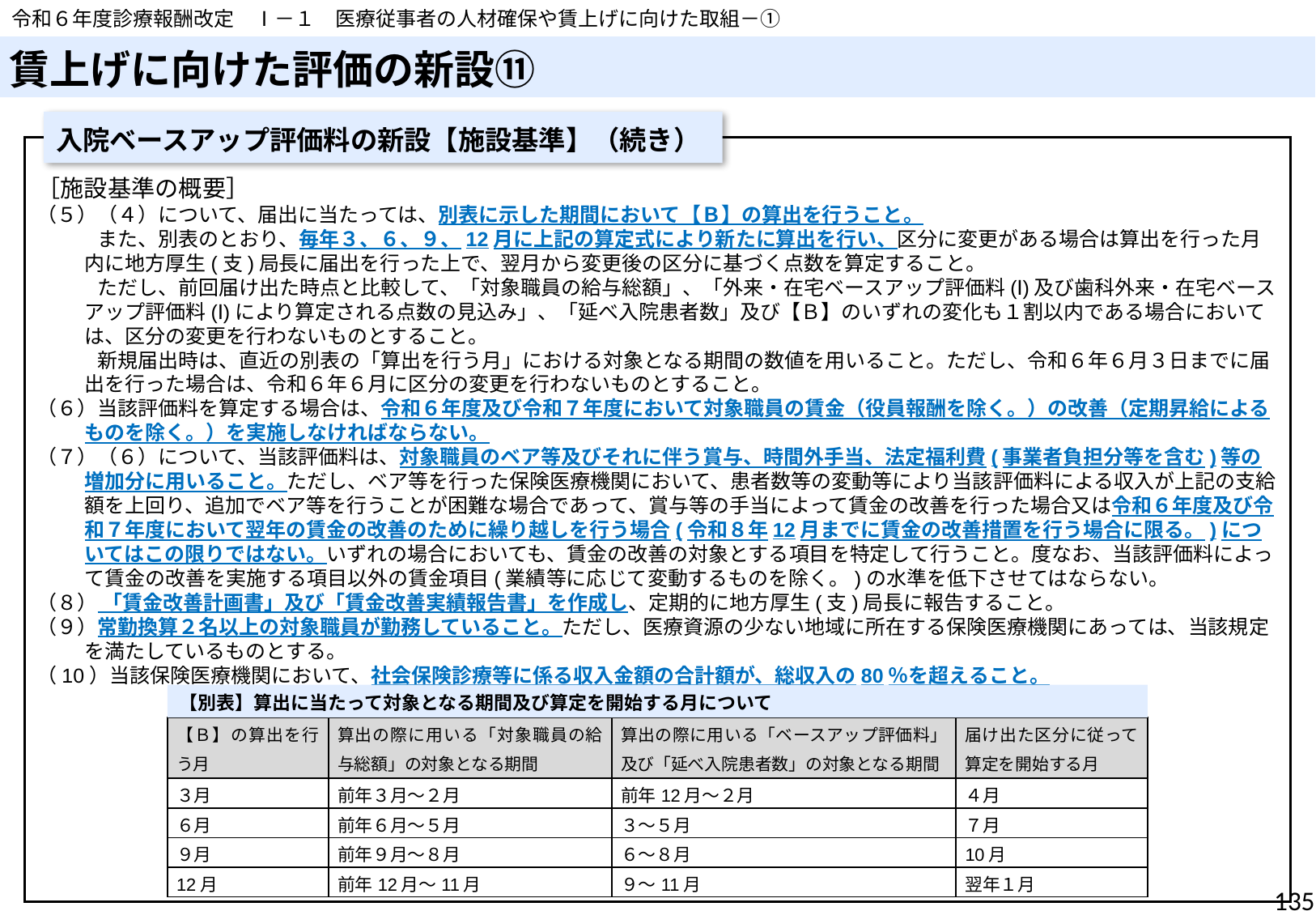

令和６年度診療報酬改定　Ⅰ－１　医療従事者の人材確保や賃上げに向けた取組－①

# 賃上げに向けた評価の新設⑪

入院ベースアップ評価料の新設【施設基準】（続き）

［施設基準の概要］
（５）（４）について、届出に当たっては、別表に示した期間において【Ｂ】の算出を行うこと。
　　　また、別表のとおり、毎年３、６、９、12月に上記の算定式により新たに算出を行い、区分に変更がある場合は算出を行った月内に地方厚生(支)局長に届出を行った上で、翌月から変更後の区分に基づく点数を算定すること。
　　　ただし、前回届け出た時点と比較して、「対象職員の給与総額」、「外来・在宅ベースアップ評価料(Ⅰ)及び歯科外来・在宅ベースアップ評価料(Ⅰ)により算定される点数の見込み」、「延べ入院患者数」及び【Ｂ】のいずれの変化も１割以内である場合においては、区分の変更を行わないものとすること。
　　　新規届出時は、直近の別表の「算出を行う月」における対象となる期間の数値を用いること。ただし、令和６年６月３日までに届出を行った場合は、令和６年６月に区分の変更を行わないものとすること。
（６）当該評価料を算定する場合は、令和６年度及び令和７年度において対象職員の賃金（役員報酬を除く。）の改善（定期昇給によるものを除く。）を実施しなければならない。
（７）（６）について、当該評価料は、対象職員のベア等及びそれに伴う賞与、時間外手当、法定福利費(事業者負担分等を含む)等の増加分に用いること。ただし、ベア等を行った保険医療機関において、患者数等の変動等により当該評価料による収入が上記の支給額を上回り、追加でベア等を行うことが困難な場合であって、賞与等の手当によって賃金の改善を行った場合又は令和６年度及び令和７年度において翌年の賃金の改善のために繰り越しを行う場合(令和８年12月までに賃金の改善措置を行う場合に限る。)についてはこの限りではない。いずれの場合においても、賃金の改善の対象とする項目を特定して行うこと。度なお、当該評価料によって賃金の改善を実施する項目以外の賃金項目(業績等に応じて変動するものを除く。)の水準を低下させてはならない。
（８） 「賃金改善計画書」及び「賃金改善実績報告書」を作成し、定期的に地方厚生(支)局長に報告すること。
（９）常勤換算２名以上の対象職員が勤務していること。ただし、医療資源の少ない地域に所在する保険医療機関にあっては、当該規定を満たしているものとする。
（10）当該保険医療機関において、社会保険診療等に係る収入金額の合計額が、総収入の80％を超えること。

【別表】算出に当たって対象となる期間及び算定を開始する月について
| 【Ｂ】の算出を行う月 | 算出の際に用いる「対象職員の給与総額」の対象となる期間 | 算出の際に用いる「ベースアップ評価料」及び「延べ入院患者数」の対象となる期間 | 届け出た区分に従って算定を開始する月 |
| --- | --- | --- | --- |
| ３月 | 前年３月～２月 | 前年12月～２月 | ４月 |
| ６月 | 前年６月～５月 | ３～５月 | ７月 |
| ９月 | 前年９月～８月 | ６～８月 | 10月 |
| 12月 | 前年12月～11月 | ９～11月 | 翌年１月 |
135